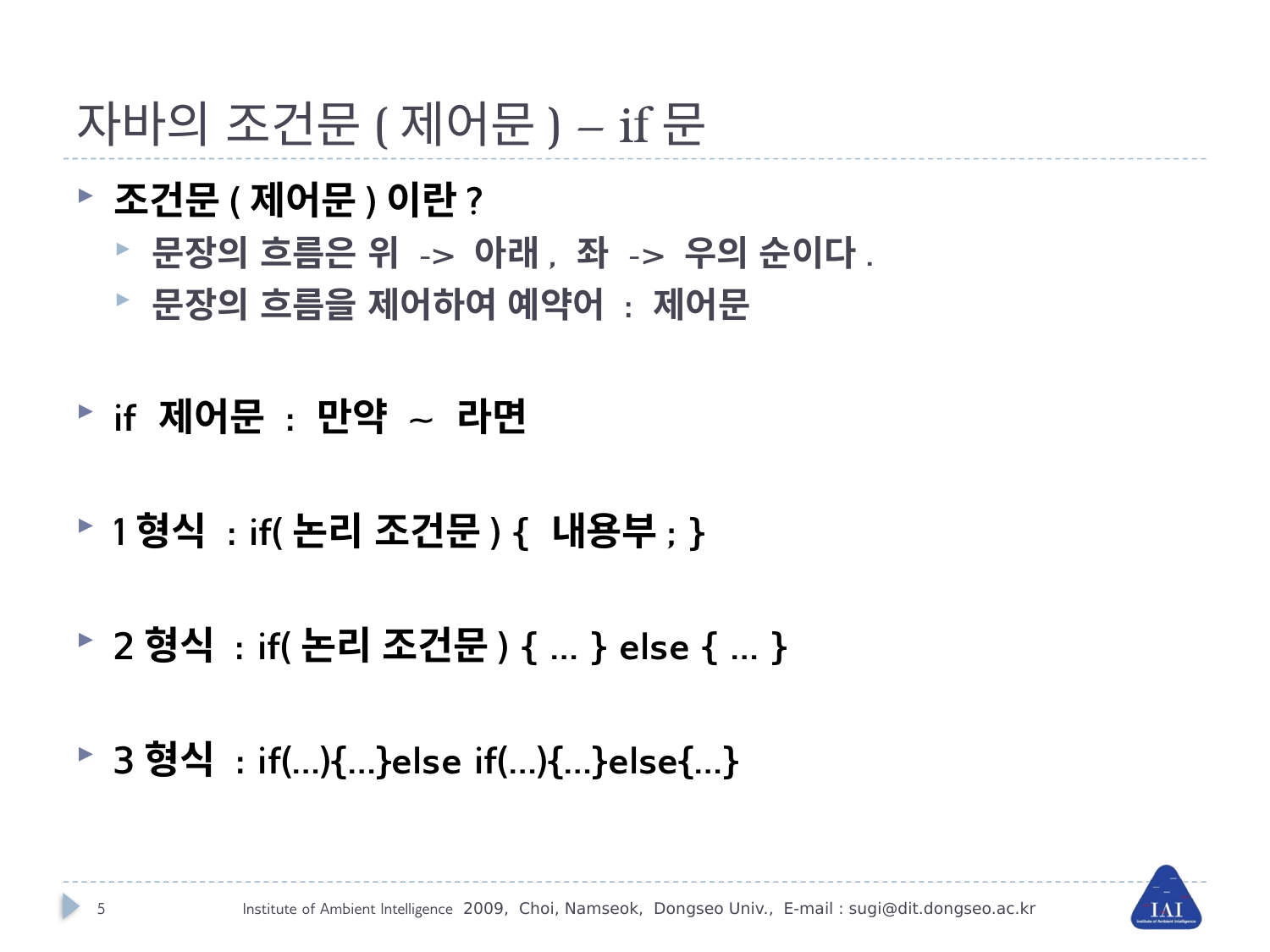

# 자바의 조건문(제어문) – if문
조건문(제어문)이란?
문장의 흐름은 위 -> 아래, 좌 -> 우의 순이다.
문장의 흐름을 제어하여 예약어 : 제어문

if 제어문 : 만약 ~ 라면

1형식 : if(논리 조건문) { 내용부; }

2형식 : if(논리 조건문) { … } else { … }

3형식 : if(…){…}else if(…){…}else{…}